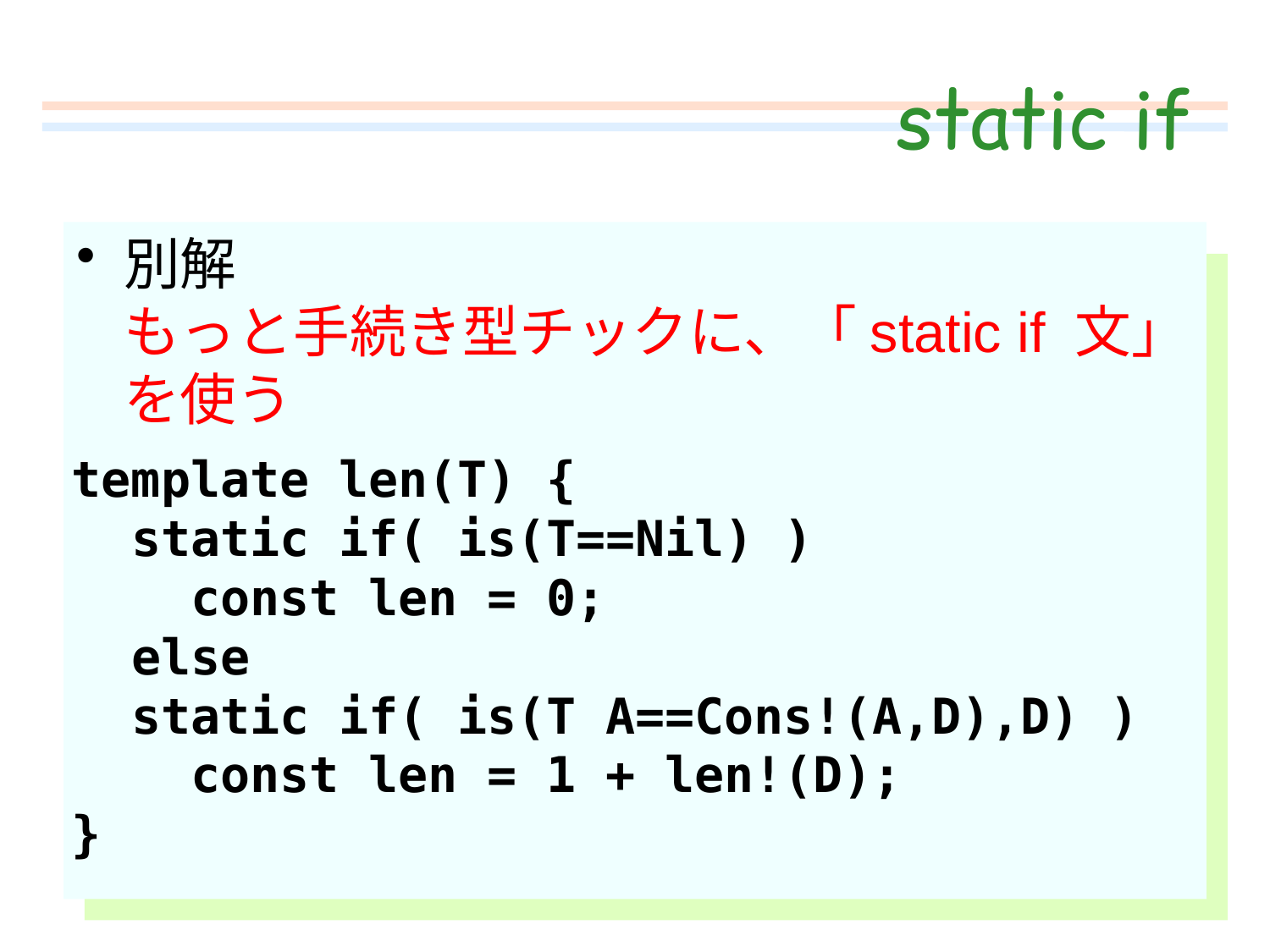

# static if
別解
もっと手続き型チックに、「static if 文」 を使う
template len(T) {
  static if( is(T==Nil) )
    const len = 0;
  else
  static if( is(T A==Cons!(A,D),D) )
    const len = 1 + len!(D);
}